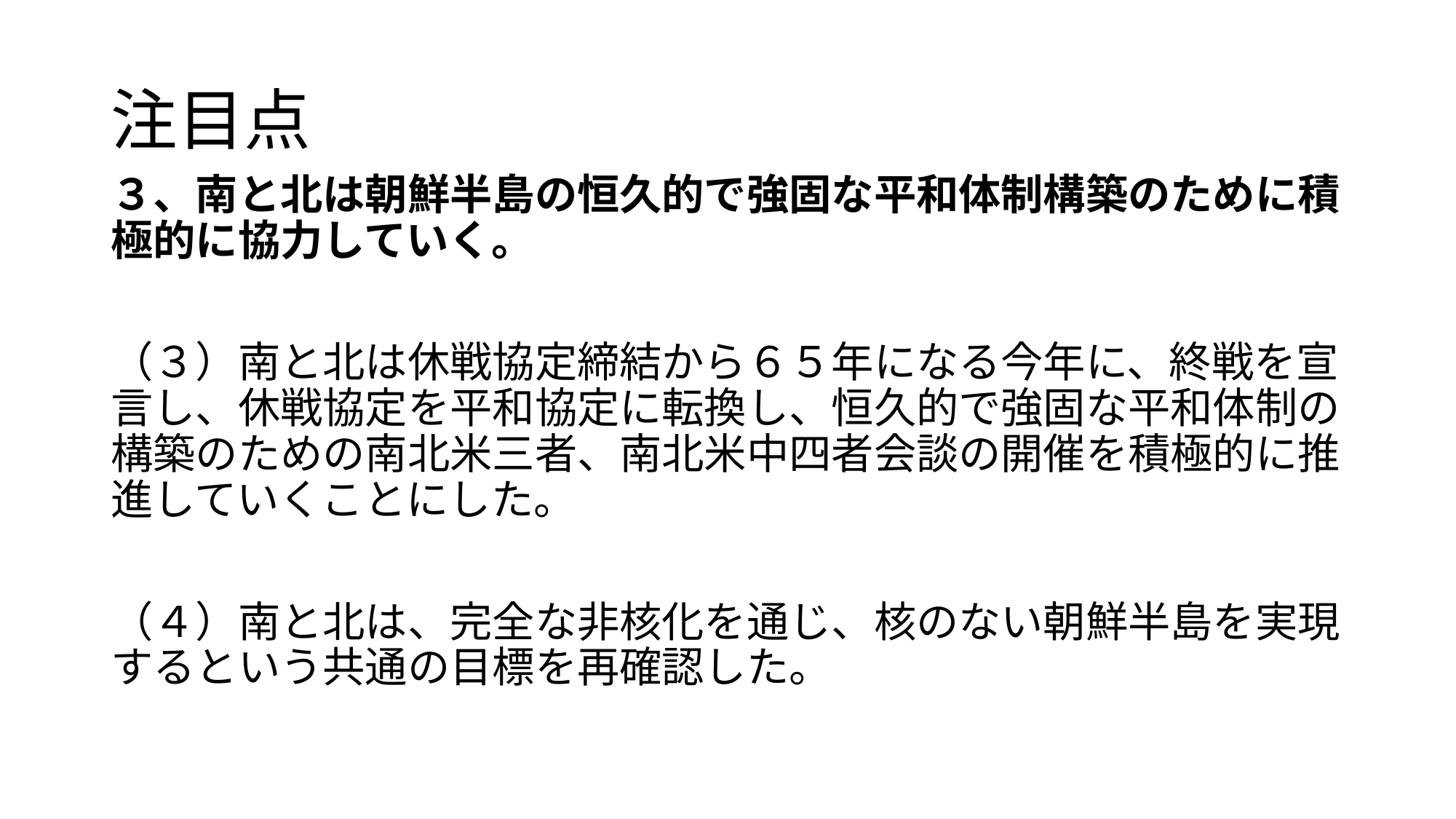

# 注目点
３、南と北は朝鮮半島の恒久的で強固な平和体制構築のために積極的に協力していく。

（３）南と北は休戦協定締結から６５年になる今年に、終戦を宣言し、休戦協定を平和協定に転換し、恒久的で強固な平和体制の構築のための南北米三者、南北米中四者会談の開催を積極的に推進していくことにした。

（４）南と北は、完全な非核化を通じ、核のない朝鮮半島を実現するという共通の目標を再確認した。